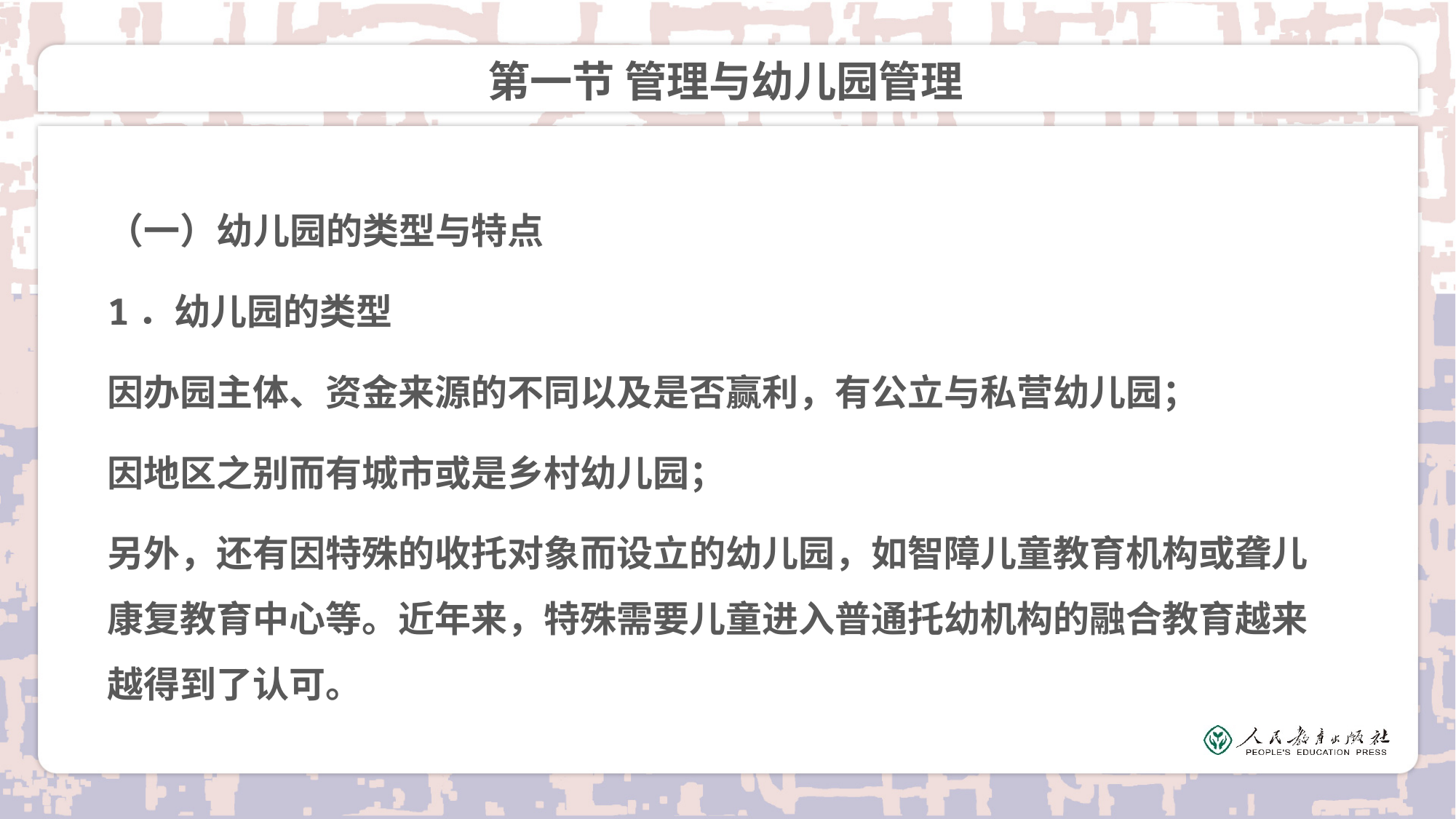

# 第一节 管理与幼儿园管理
（一）幼儿园的类型与特点
1．幼儿园的类型
因办园主体、资金来源的不同以及是否赢利，有公立与私营幼儿园；
因地区之别而有城市或是乡村幼儿园；
另外，还有因特殊的收托对象而设立的幼儿园，如智障儿童教育机构或聋儿康复教育中心等。近年来，特殊需要儿童进入普通托幼机构的融合教育越来越得到了认可。